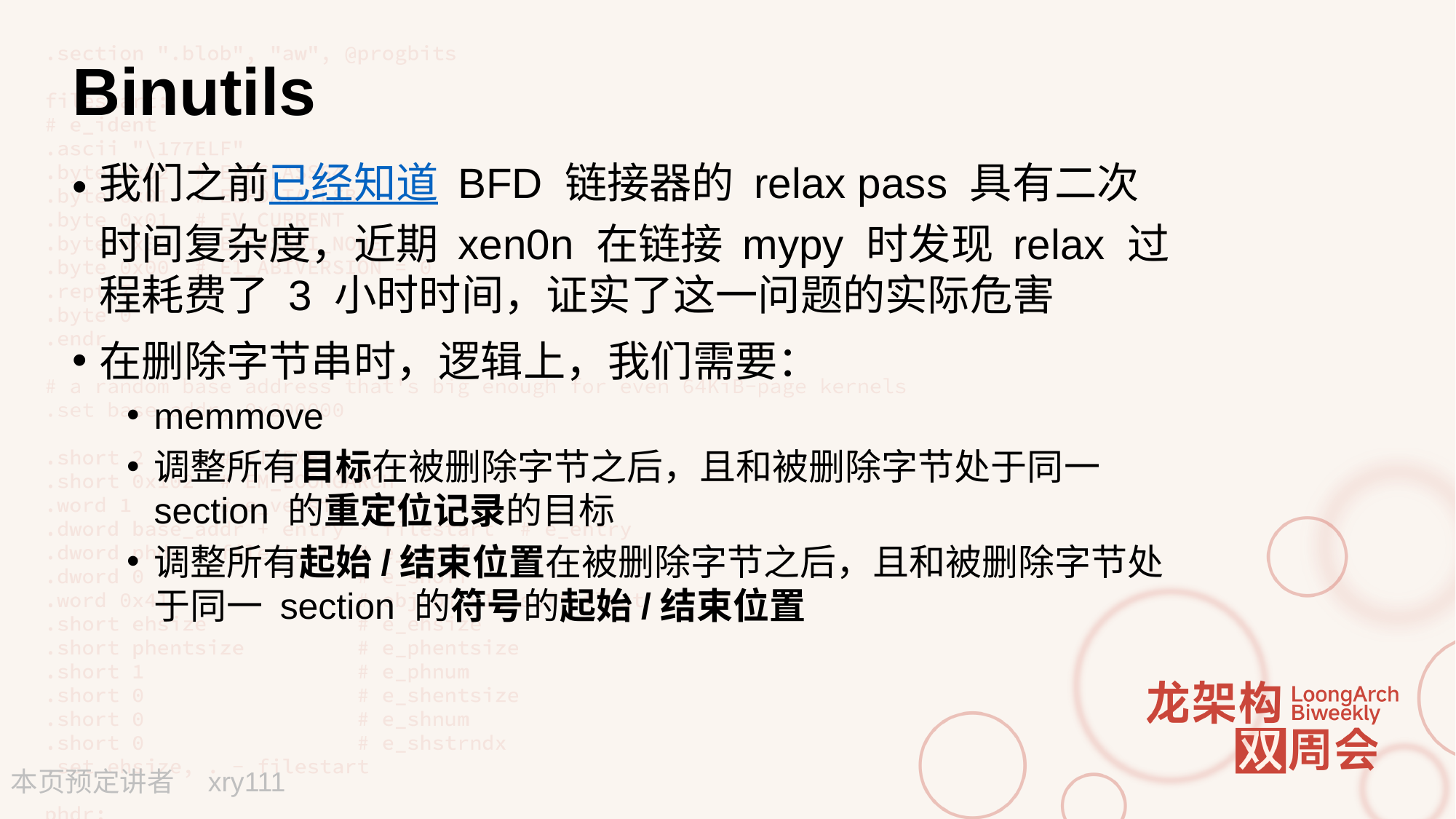

# Binutils
我们之前已经知道 BFD 链接器的 relax pass 具有二次时间复杂度，近期 xen0n 在链接 mypy 时发现 relax 过程耗费了 3 小时时间，证实了这一问题的实际危害
在删除字节串时，逻辑上，我们需要：
memmove
调整所有目标在被删除字节之后，且和被删除字节处于同一 section 的重定位记录的目标
调整所有起始/结束位置在被删除字节之后，且和被删除字节处于同一 section 的符号的起始/结束位置
xry111